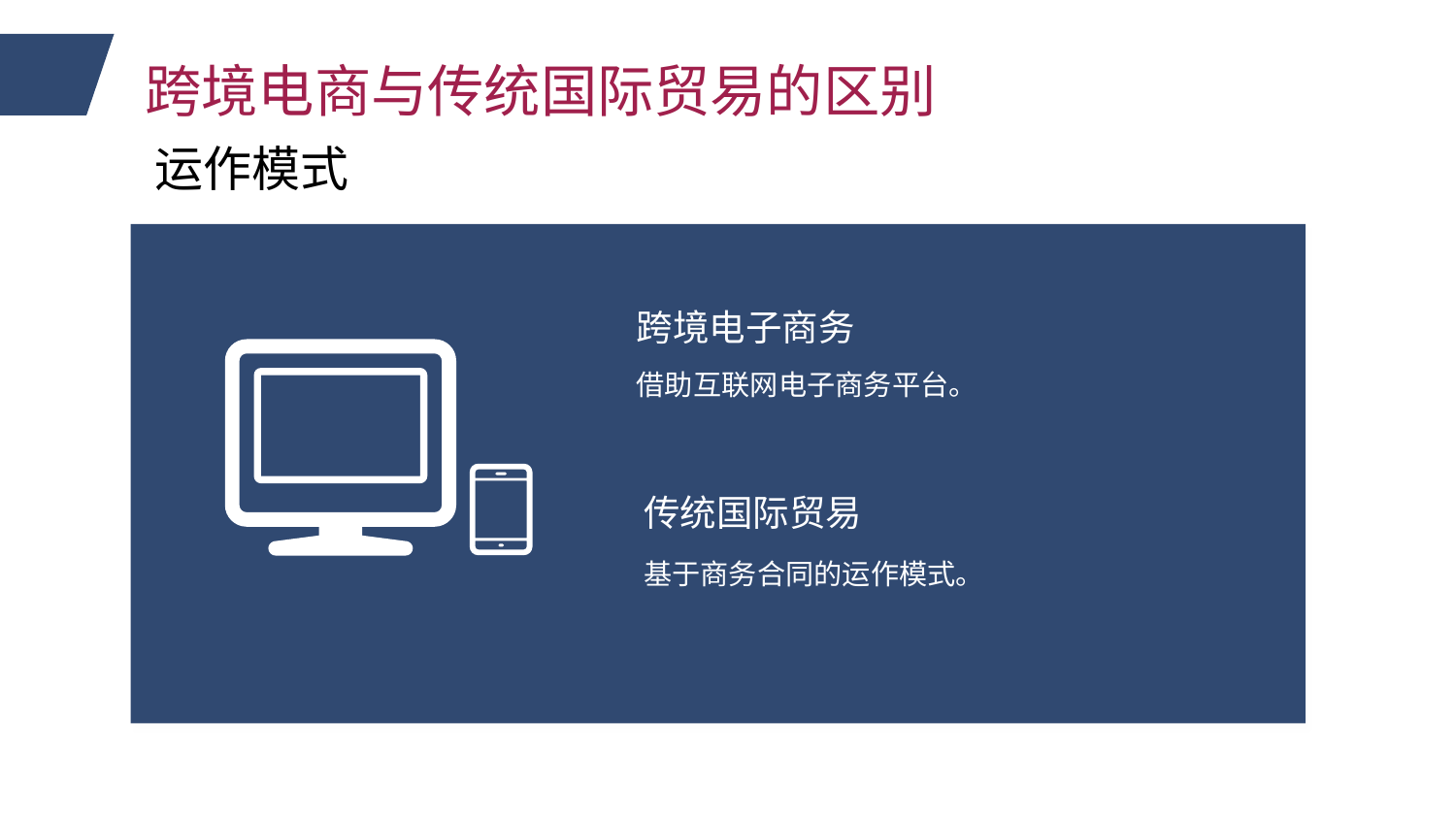

跨境电商与传统国际贸易的区别
运作模式

跨境电子商务

借助互联网电子商务平台。

传统国际贸易
基于商务合同的运作模式。